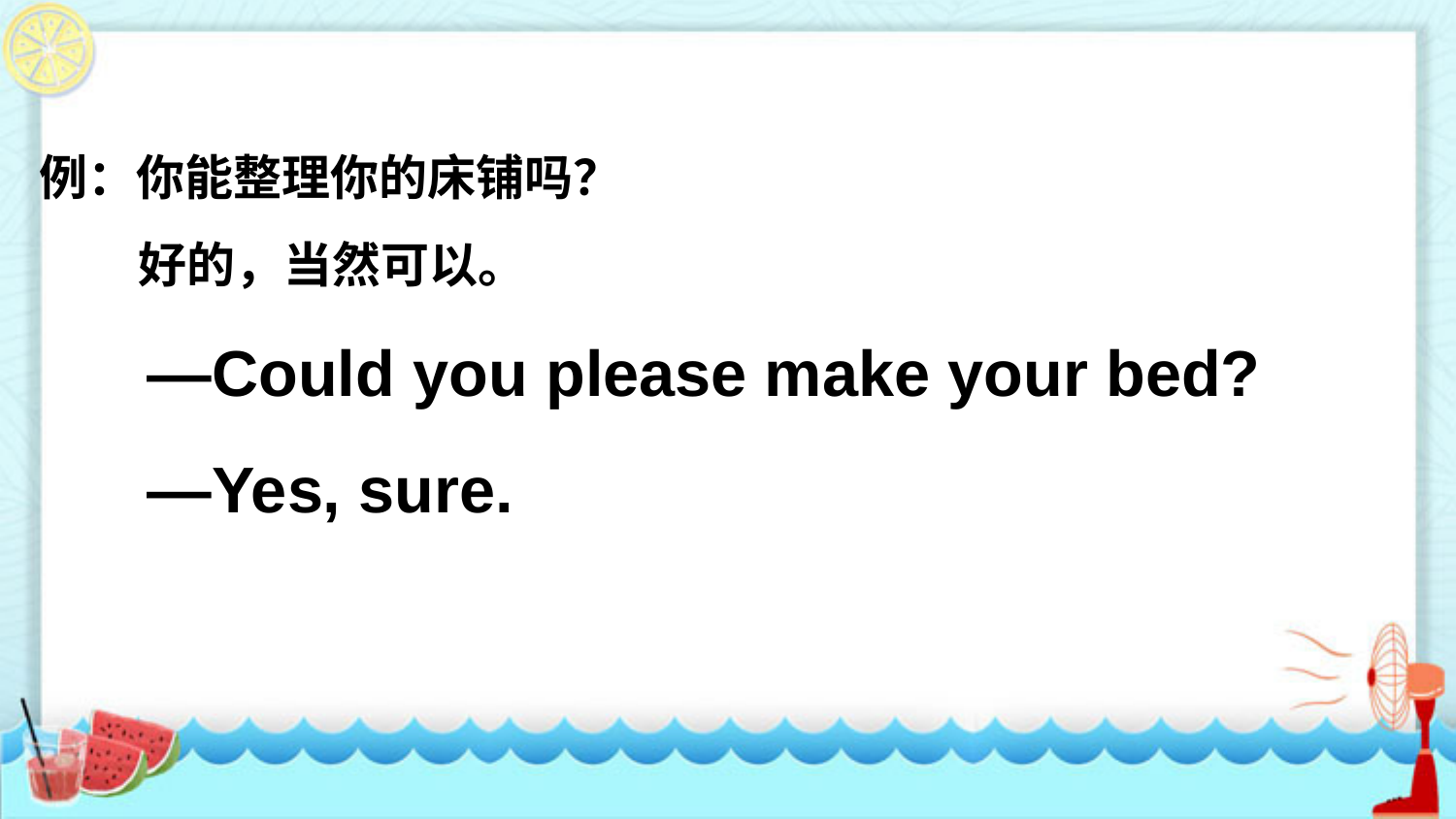

例：你能整理你的床铺吗？
        好的，当然可以。
      —Could you please make your bed?
      —Yes, sure.